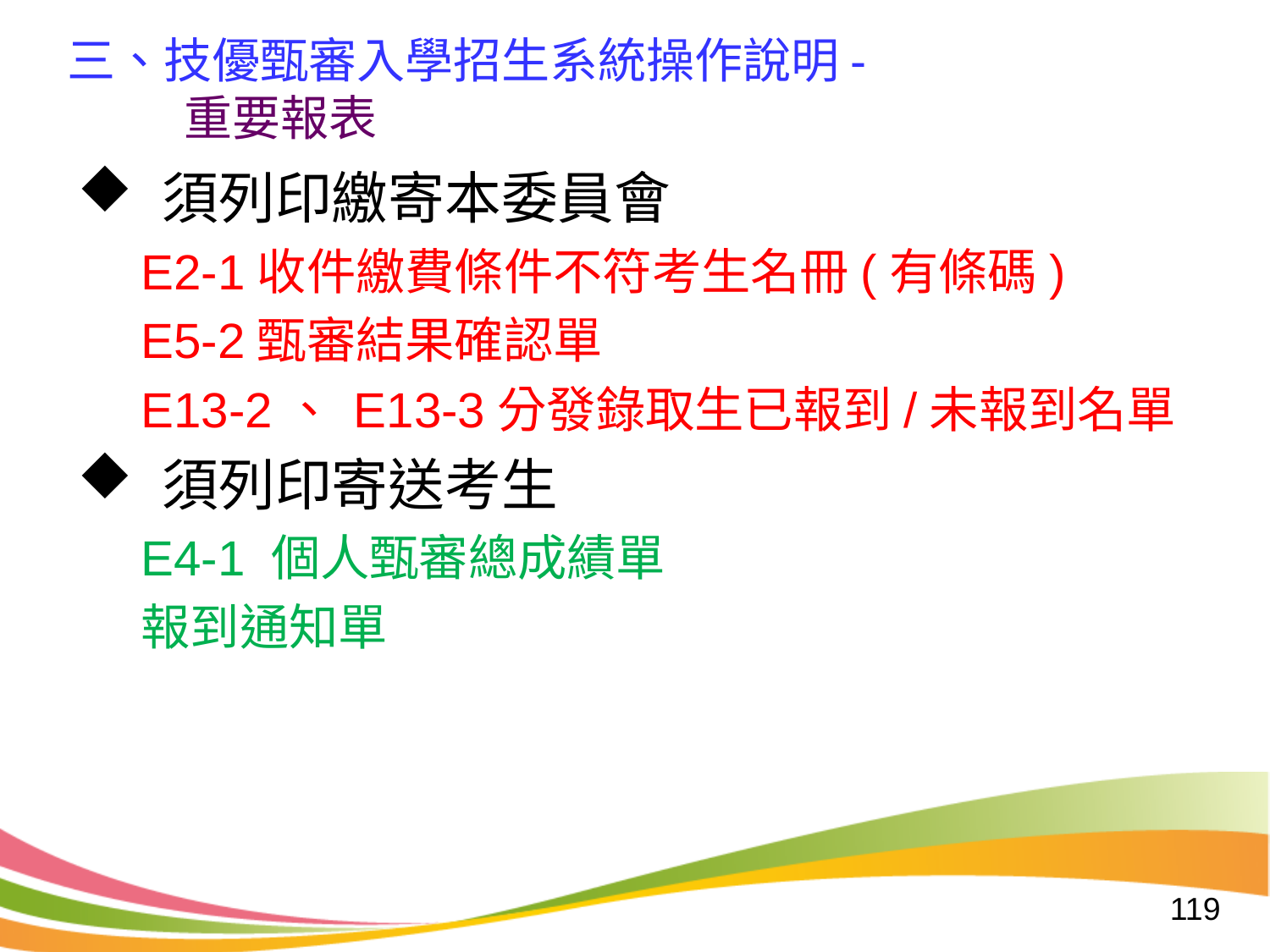

三、技優甄審入學招生系統操作說明-
            重要報表
須列印繳寄本委員會
E2-1收件繳費條件不符考生名冊(有條碼)
E5-2甄審結果確認單
E13-2、 E13-3分發錄取生已報到/未報到名單
須列印寄送考生
E4-1 個人甄審總成績單
報到通知單